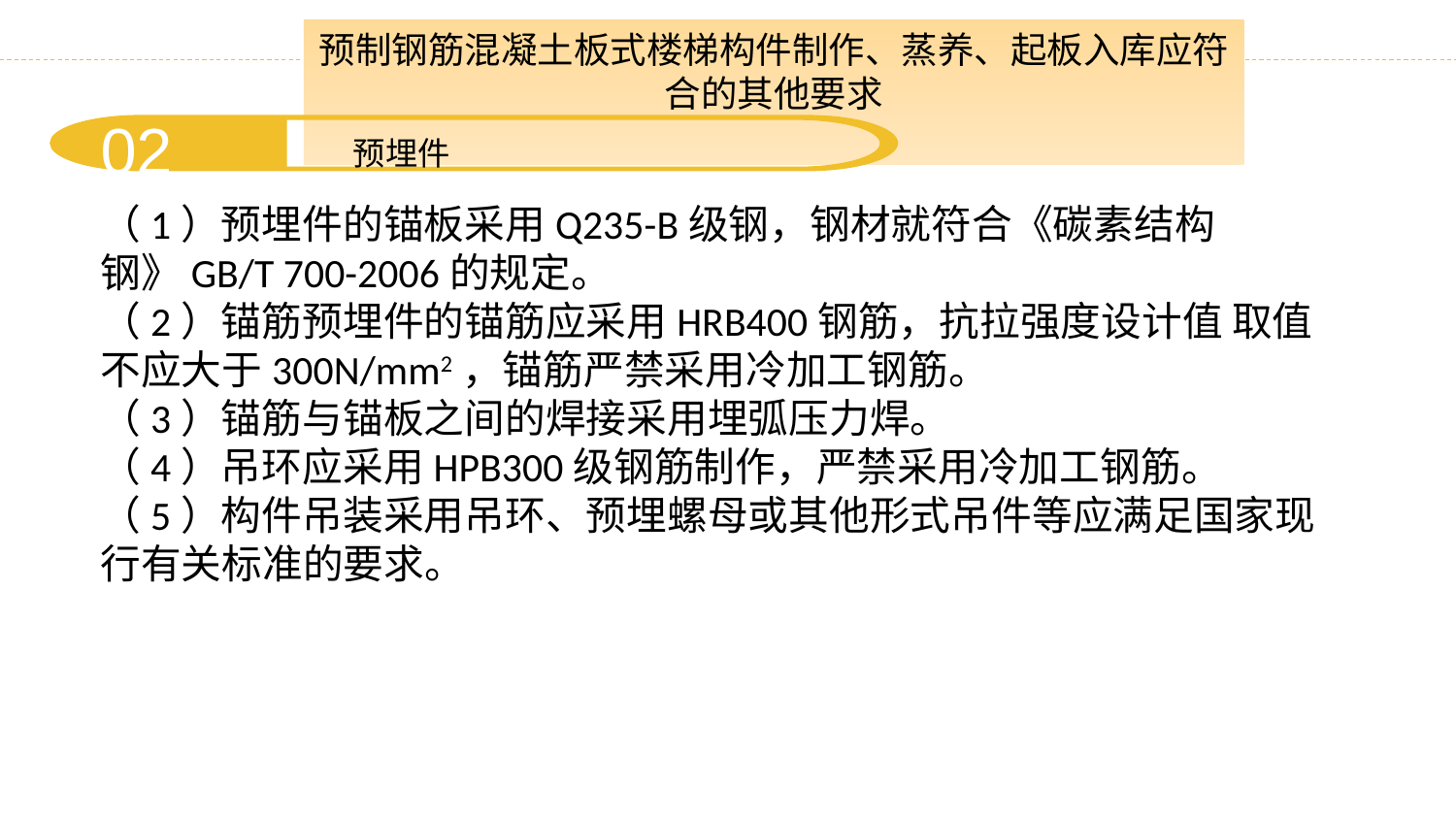

预制钢筋混凝土板式楼梯构件制作、蒸养、起板入库应符合的其他要求

02

预埋件

（1）预埋件的锚板采用Q235-B级钢，钢材就符合《碳素结构钢》GB/T 700-2006的规定。
（2）锚筋预埋件的锚筋应采用HRB400钢筋，抗拉强度设计值 取值不应大于300N/mm2，锚筋严禁采用冷加工钢筋。
（3）锚筋与锚板之间的焊接采用埋弧压力焊。
（4）吊环应采用HPB300级钢筋制作，严禁采用冷加工钢筋。
（5）构件吊装采用吊环、预埋螺母或其他形式吊件等应满足国家现行有关标准的要求。